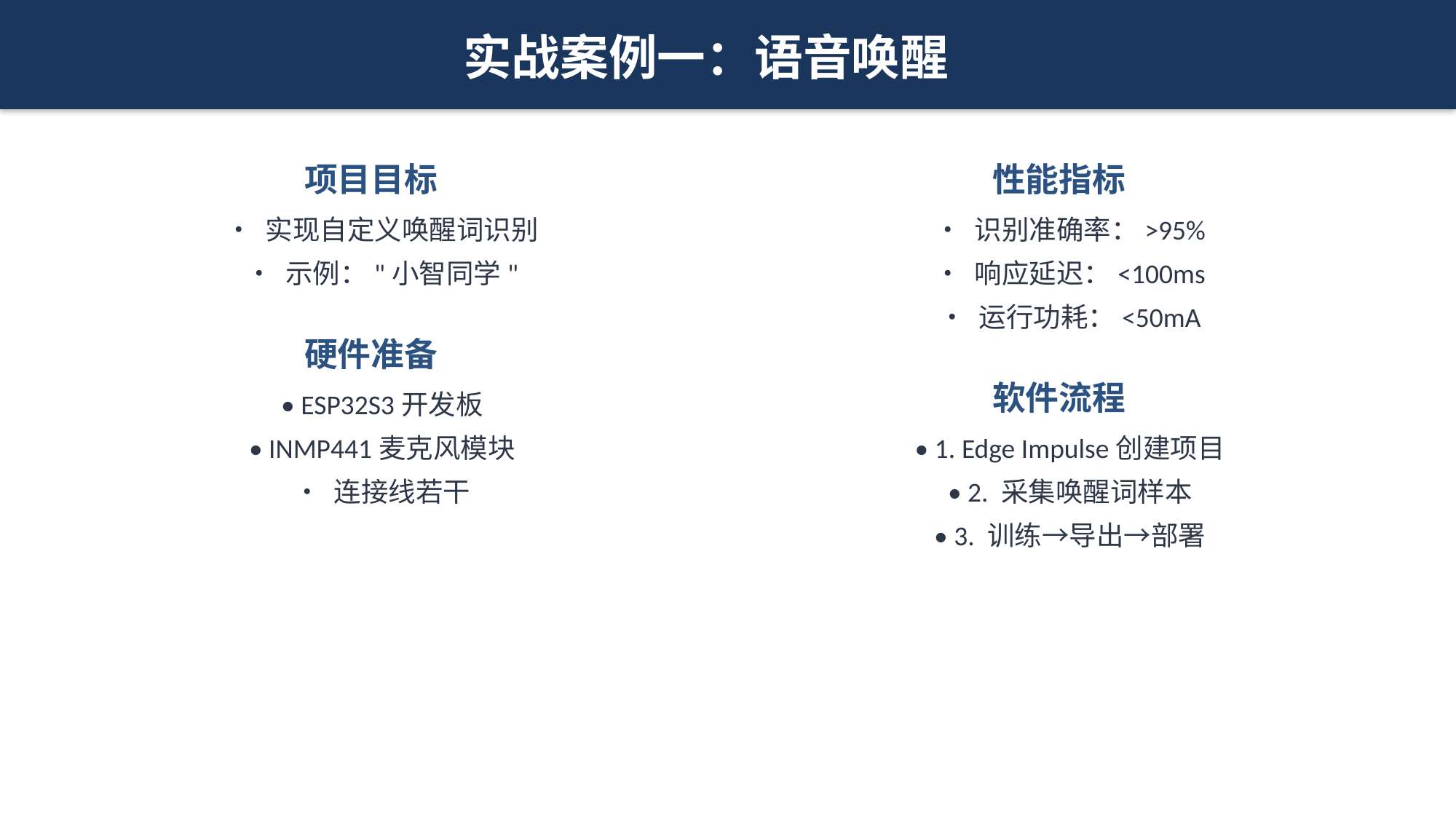

实战案例一：语音唤醒
项目目标
性能指标
• 实现自定义唤醒词识别
• 识别准确率：>95%
• 示例："小智同学"
• 响应延迟：<100ms
• 运行功耗：<50mA
硬件准备
软件流程
• ESP32S3开发板
• INMP441麦克风模块
• 1. Edge Impulse创建项目
• 连接线若干
• 2. 采集唤醒词样本
• 3. 训练→导出→部署